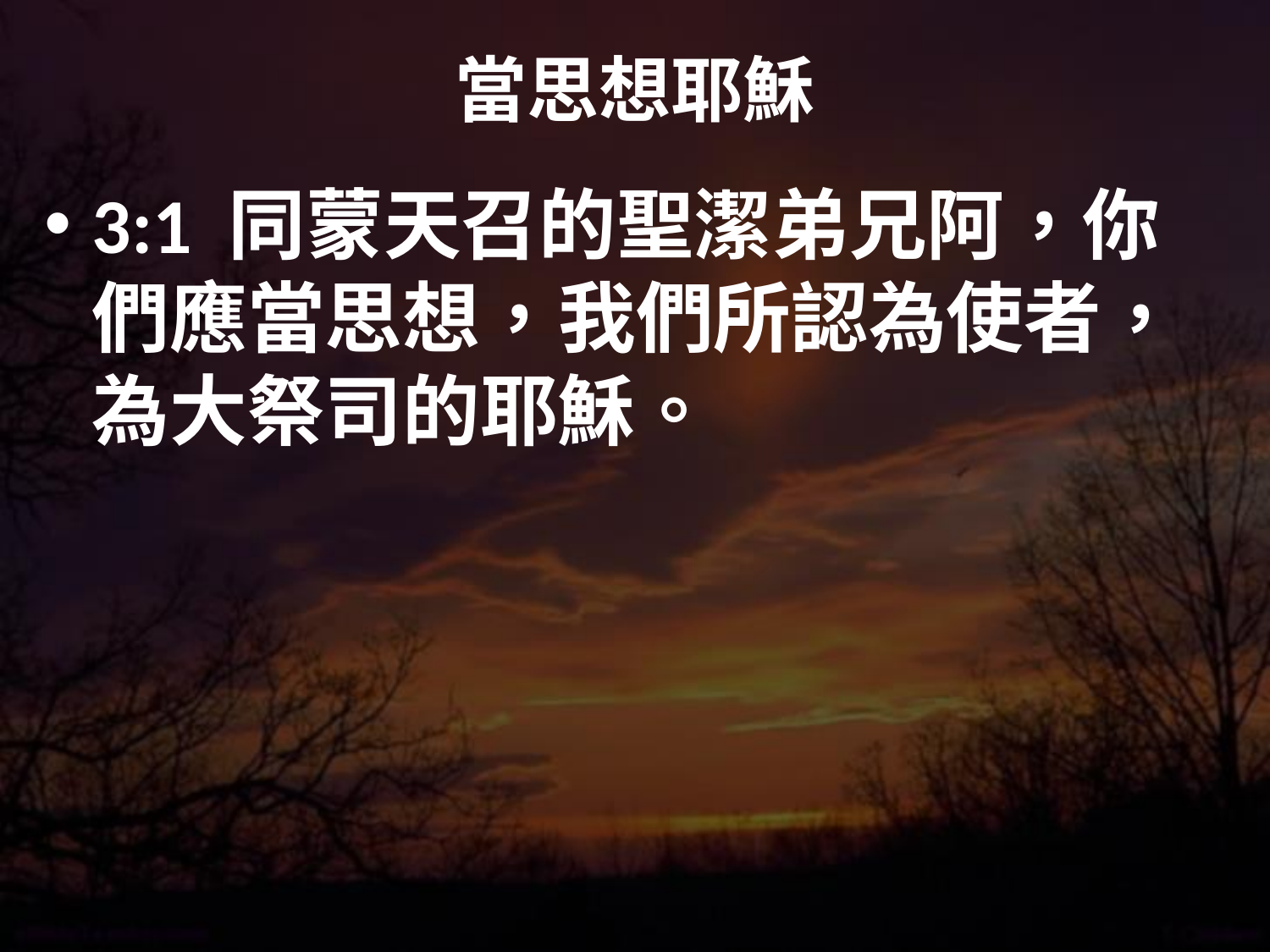

# 當思想耶穌
3:1 同蒙天召的聖潔弟兄阿，你們應當思想，我們所認為使者，為大祭司的耶穌。